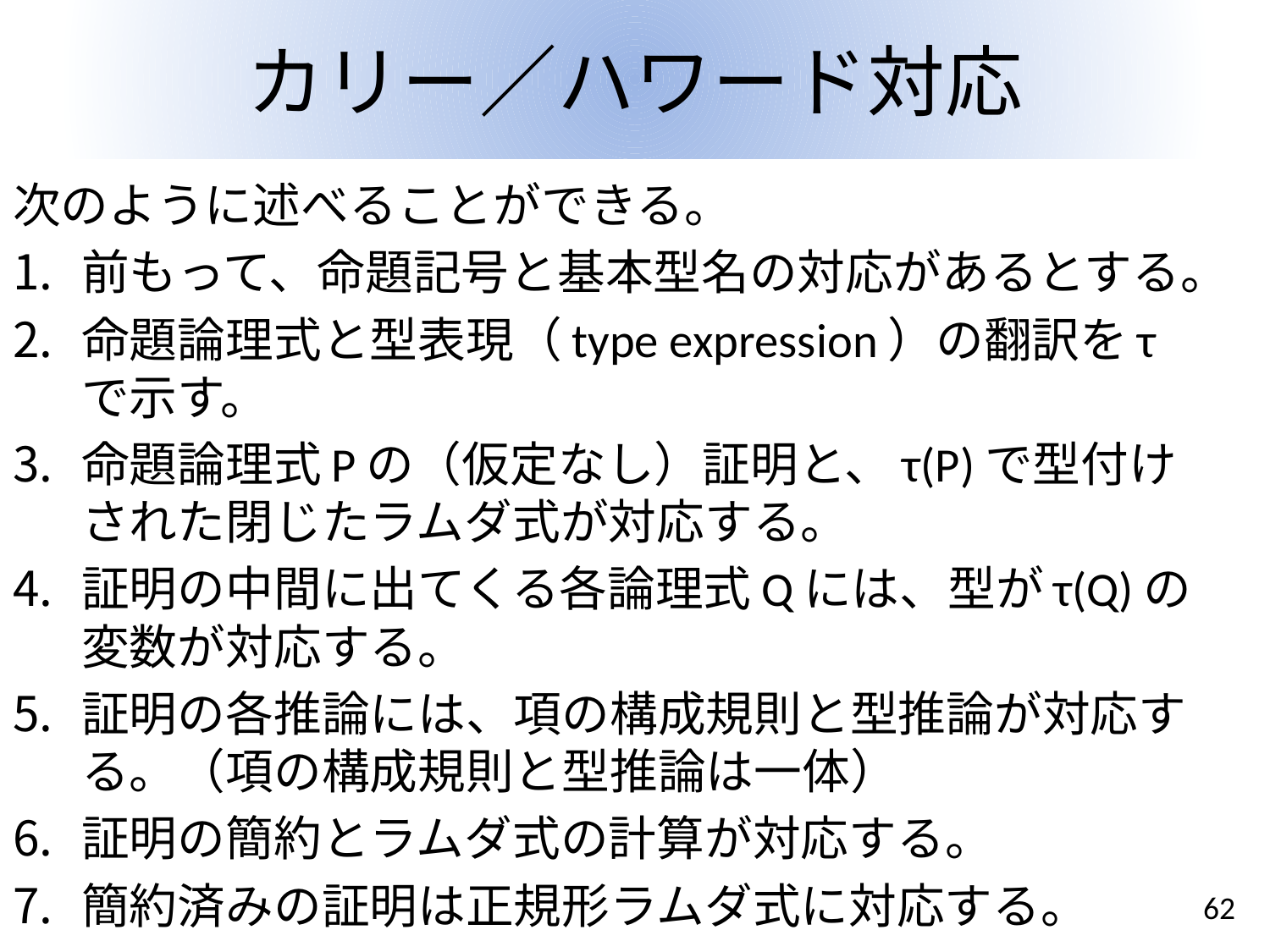

# カリー／ハワード対応
次のように述べることができる。
前もって、命題記号と基本型名の対応があるとする。
命題論理式と型表現（type expression）の翻訳をτで示す。
命題論理式Pの（仮定なし）証明と、τ(P)で型付けされた閉じたラムダ式が対応する。
証明の中間に出てくる各論理式Qには、型がτ(Q)の変数が対応する。
証明の各推論には、項の構成規則と型推論が対応する。（項の構成規則と型推論は一体）
証明の簡約とラムダ式の計算が対応する。
簡約済みの証明は正規形ラムダ式に対応する。

62